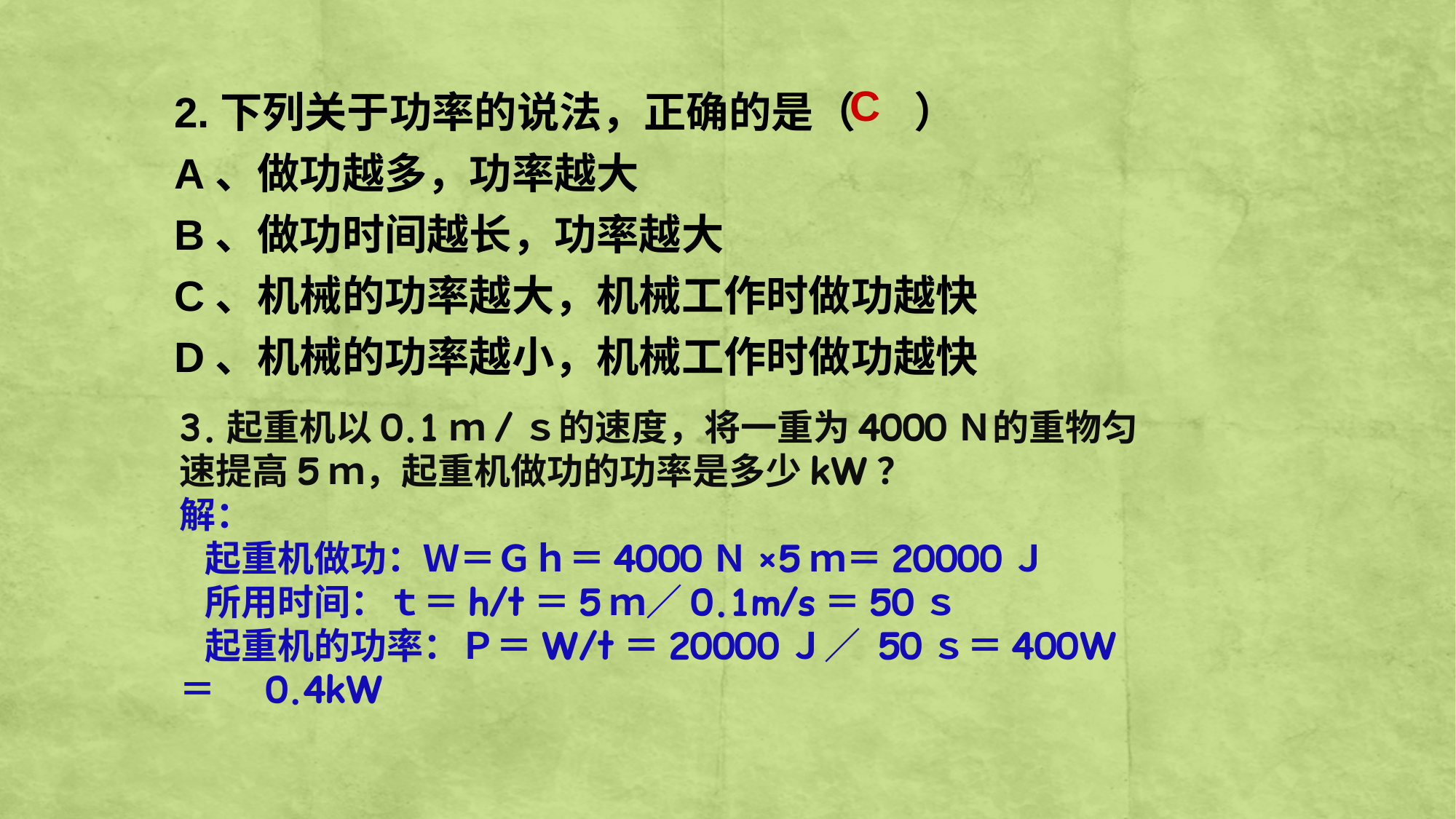

2.下列关于功率的说法，正确的是（      ）
A、做功越多，功率越大
B、做功时间越长，功率越大
C、机械的功率越大，机械工作时做功越快
D、机械的功率越小，机械工作时做功越快

C
3.起重机以0.1ｍ/ｓ的速度，将一重为4000Ｎ的重物匀速提高5ｍ，起重机做功的功率是多少kW？
解：
  起重机做功：Ｗ＝Ｇｈ＝4000Ｎ×5ｍ＝20000Ｊ
  所用时间：ｔ＝h/t＝5ｍ／0.1m/s＝50ｓ
  起重机的功率：Ｐ＝W/t＝20000Ｊ／ 50ｓ＝400W＝     0.4kW